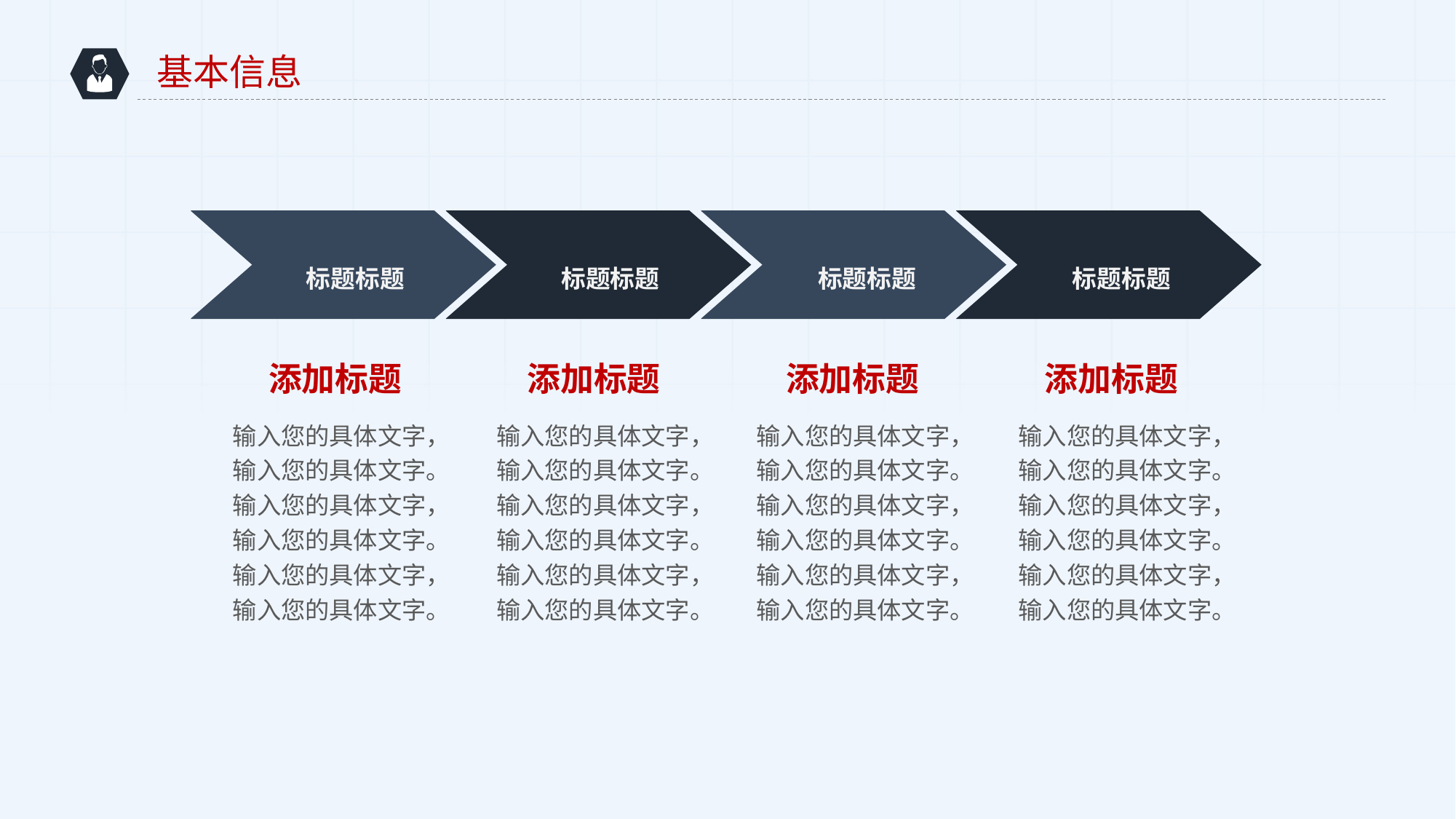

基本信息

标题标题

标题标题

标题标题

标题标题
添加标题
添加标题
添加标题
添加标题
输入您的具体文字，输入您的具体文字。输入您的具体文字，输入您的具体文字。输入您的具体文字，输入您的具体文字。
输入您的具体文字，输入您的具体文字。输入您的具体文字，输入您的具体文字。输入您的具体文字，输入您的具体文字。
输入您的具体文字，输入您的具体文字。输入您的具体文字，输入您的具体文字。输入您的具体文字，输入您的具体文字。
输入您的具体文字，输入您的具体文字。输入您的具体文字，输入您的具体文字。输入您的具体文字，输入您的具体文字。